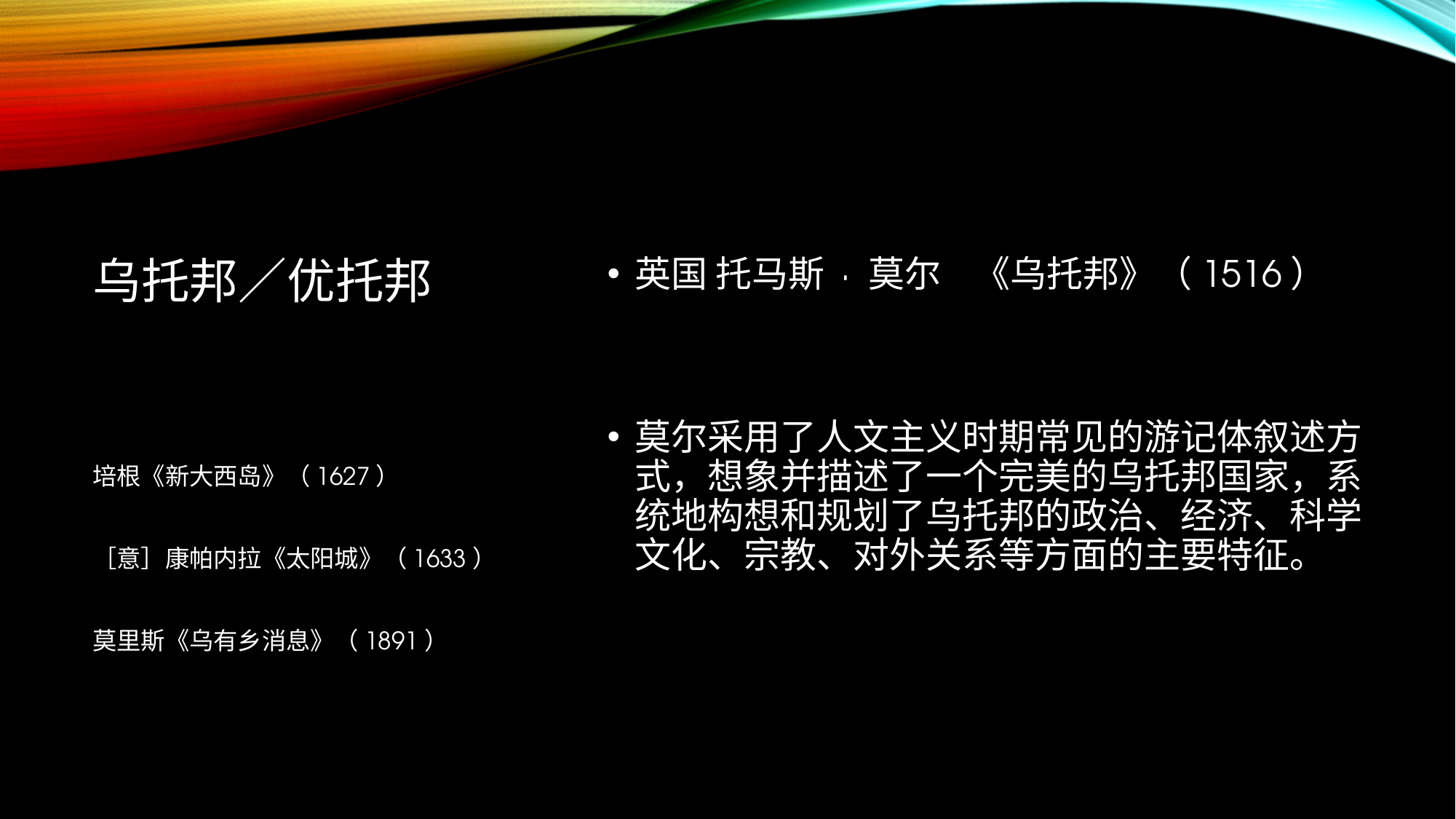

英国 托马斯 · 莫尔    《乌托邦》（1516）

莫尔采用了人文主义时期常见的游记体叙述方式，想象并描述了一个完美的乌托邦国家，系统地构想和规划了乌托邦的政治、经济、科学文化、宗教、对外关系等方面的主要特征。
# 乌托邦／优托邦

培根《新大西岛》（1627）

［意］康帕内拉《太阳城》（1633）

莫里斯《乌有乡消息》（1891）